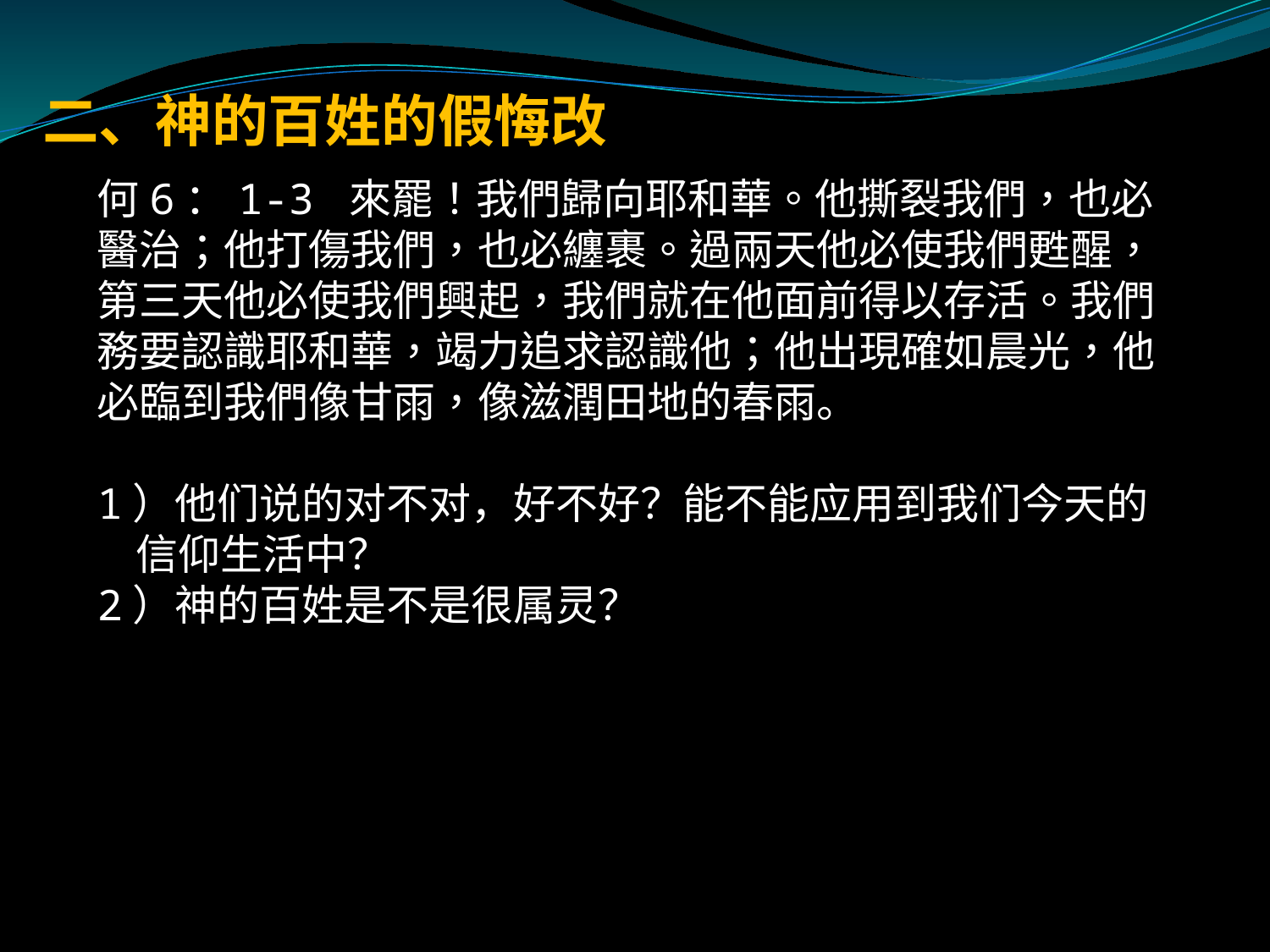

# 二、神的百姓的假悔改
何6：1-3 來罷！我們歸向耶和華。他撕裂我們，也必醫治；他打傷我們，也必纏裹。過兩天他必使我們甦醒，第三天他必使我們興起，我們就在他面前得以存活。我們務要認識耶和華，竭力追求認識他；他出現確如晨光，他必臨到我們像甘雨，像滋潤田地的春雨。

1）他们说的对不对，好不好？能不能应用到我们今天的
   信仰生活中？
2）神的百姓是不是很属灵？